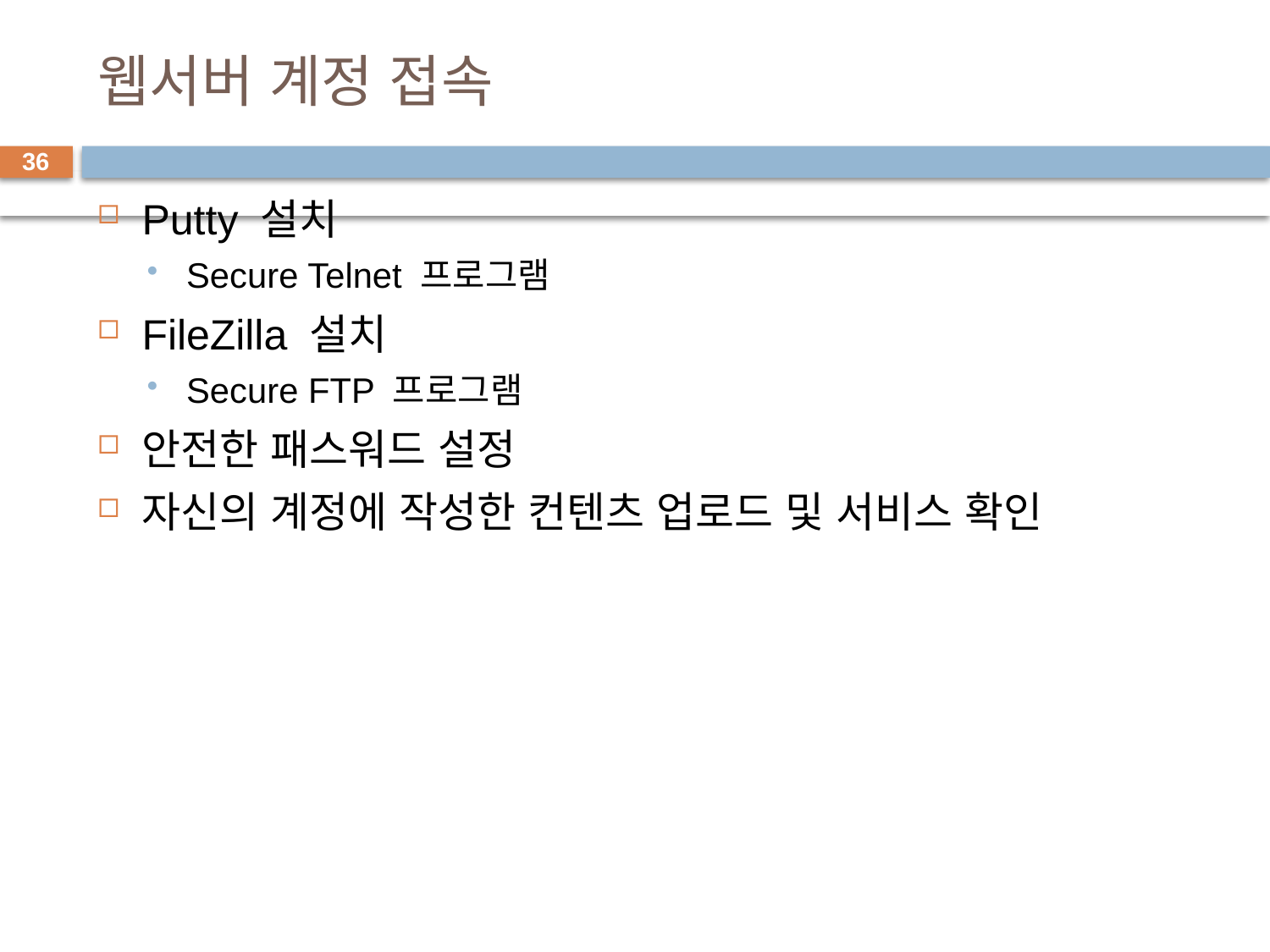

# 웹서버 계정 접속
36
Putty 설치
Secure Telnet 프로그램
FileZilla 설치
Secure FTP 프로그램
안전한 패스워드 설정
자신의 계정에 작성한 컨텐츠 업로드 및 서비스 확인